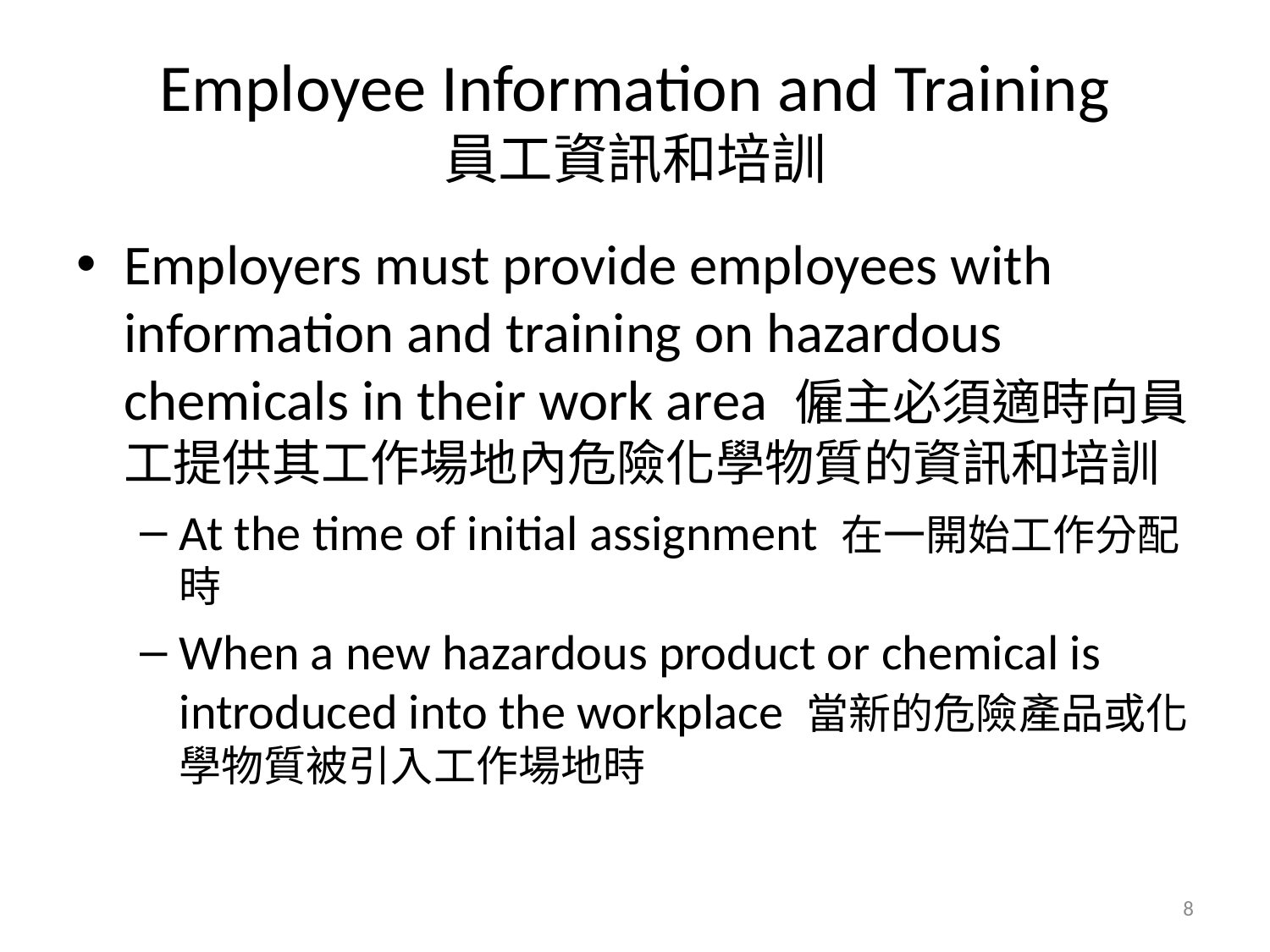

# Employee Information and Training 員工資訊和培訓
Employers must provide employees with information and training on hazardous chemicals in their work area 僱主必須適時向員工提供其工作場地內危險化學物質的資訊和培訓
At the time of initial assignment 在一開始工作分配時
When a new hazardous product or chemical is introduced into the workplace 當新的危險產品或化學物質被引入工作場地時
8